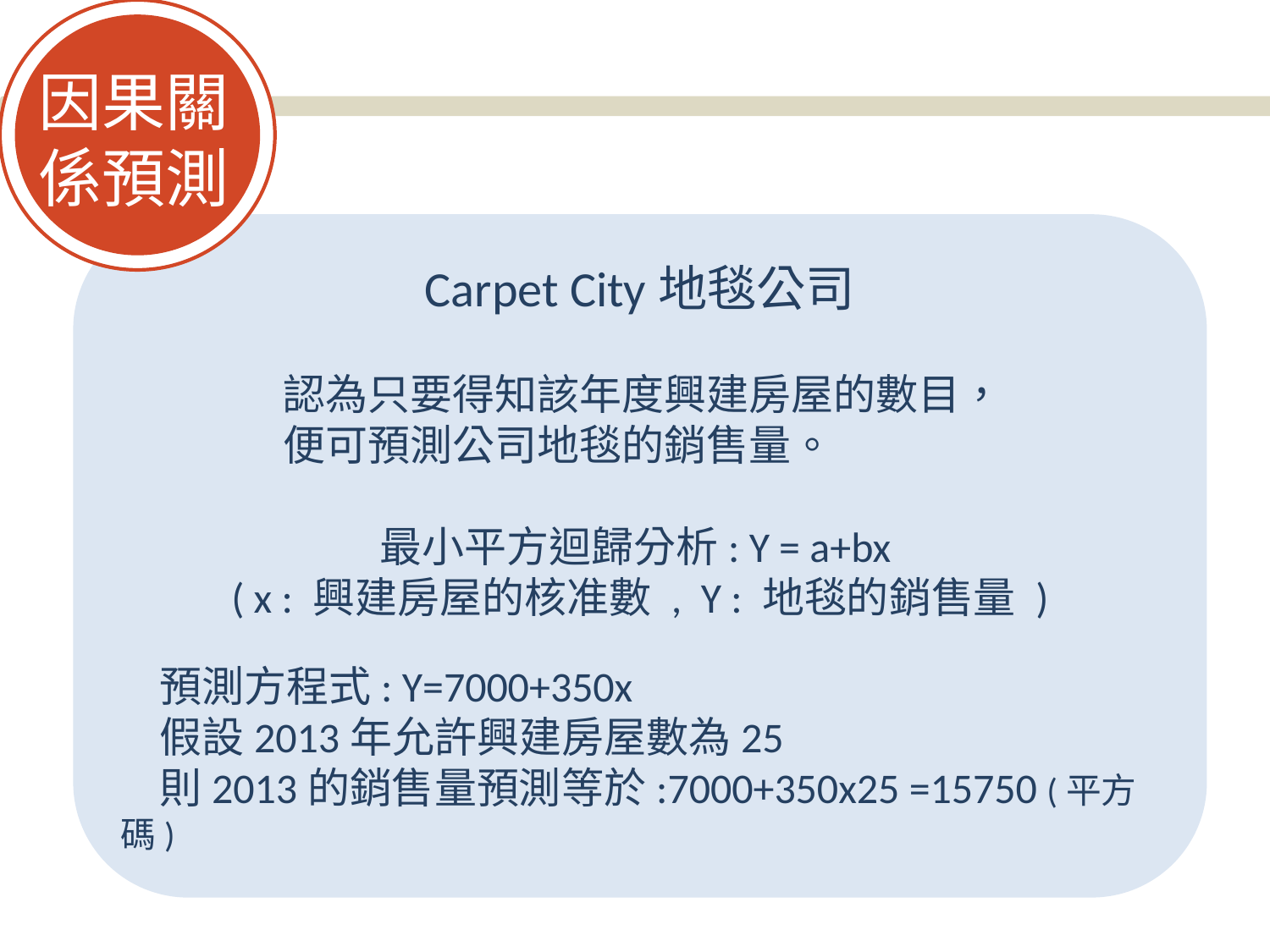

因果關
係預測
#
Carpet City地毯公司

                認為只要得知該年度興建房屋的數目，
                便可預測公司地毯的銷售量。

最小平方迴歸分析: Y = a+bx
( x : 興建房屋的核准數 ,  Y : 地毯的銷售量 )

   預測方程式: Y=7000+350x
   假設2013年允許興建房屋數為25
   則2013的銷售量預測等於:7000+350x25 =15750 (平方碼)